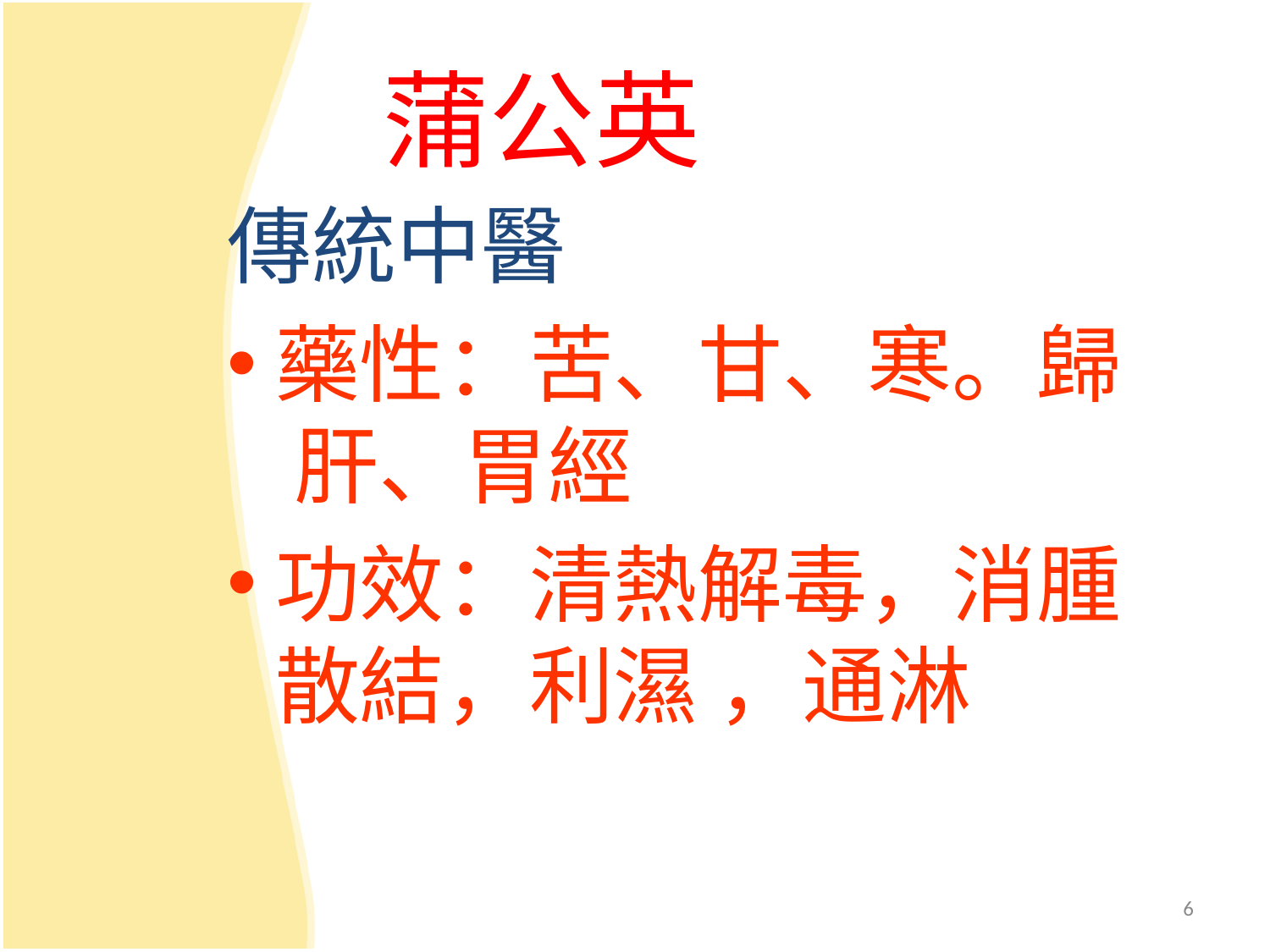

蒲公英
傳統中醫
藥性：苦、甘、寒。歸    肝、胃經
功效：清熱解毒，消腫散結，利濕 ，通淋
6